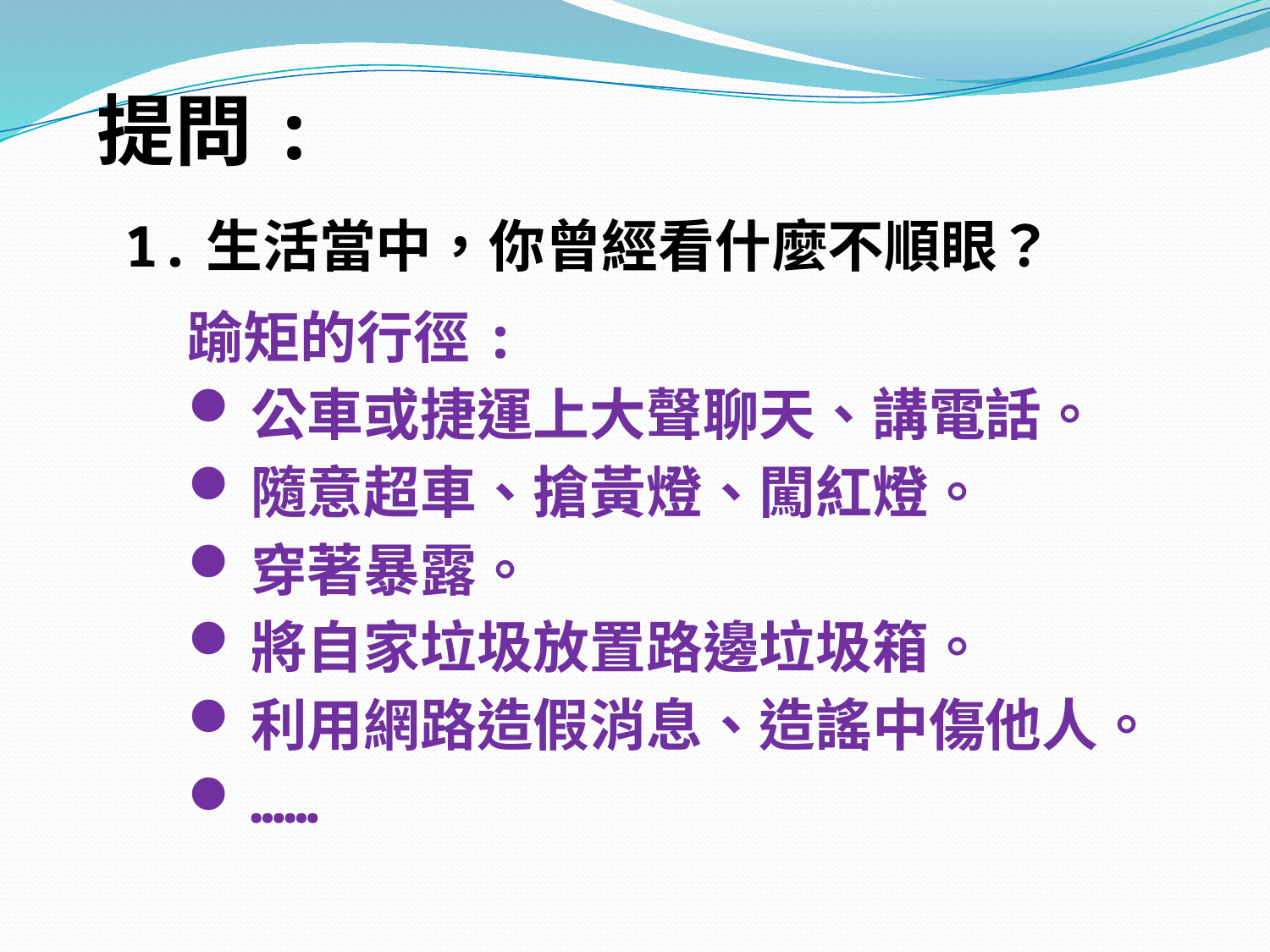

提問:
1.生活當中，你曾經看什麼不順眼？
踰矩的行徑:
公車或捷運上大聲聊天、講電話。
隨意超車、搶黃燈、闖紅燈。
穿著暴露。
將自家垃圾放置路邊垃圾箱。
利用網路造假消息、造謠中傷他人。
……